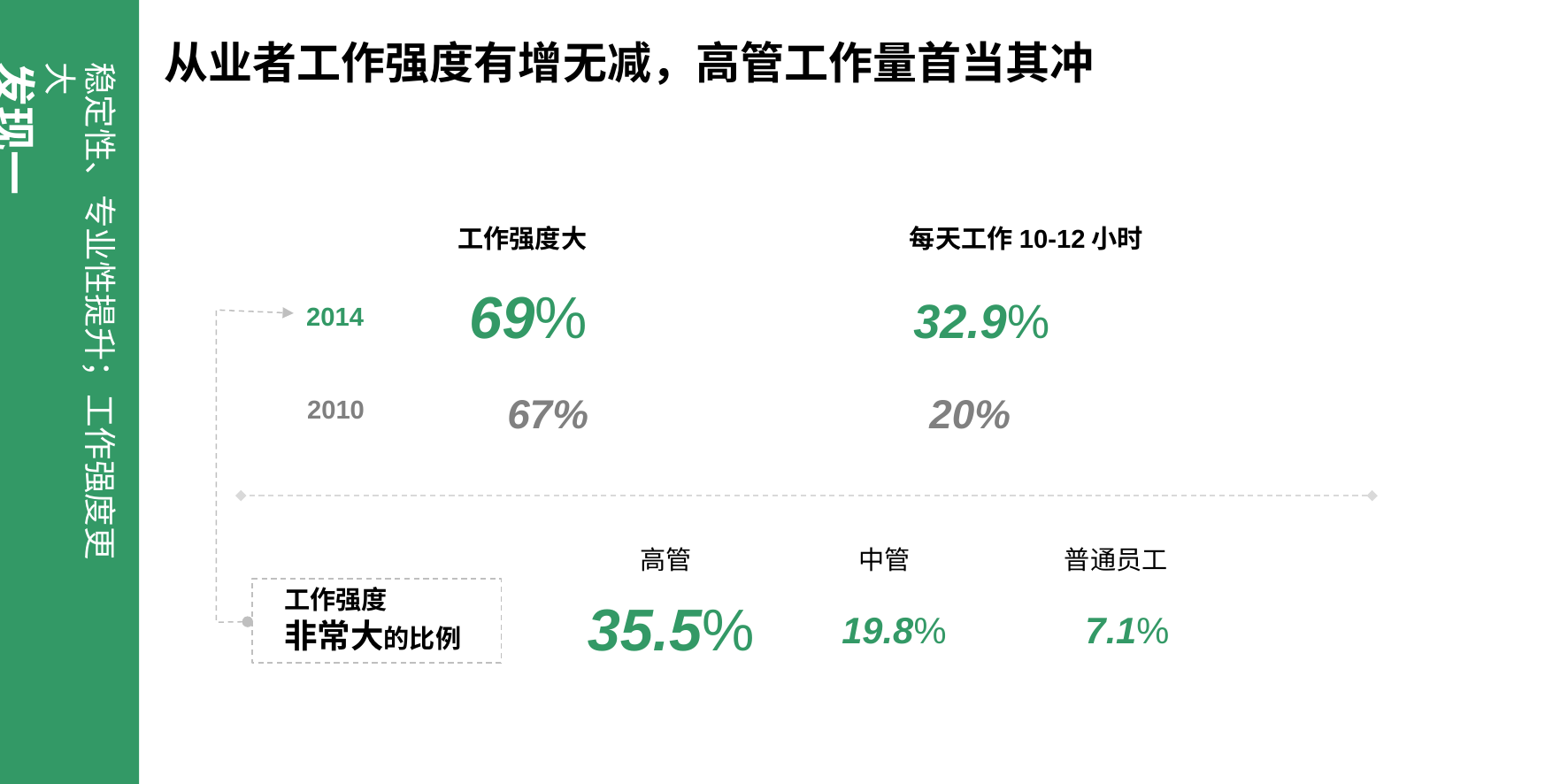

# 从业者工作强度有增无减，高管工作量首当其冲
稳定性、专业性提升；工作强度更大
发现一
工作强度大
每天工作10-12小时
69%
32.9%
2014
67%
20%
 2010
高管
中管
普通员工
工作强度
非常大的比例

35.5%
19.8%
7.1%